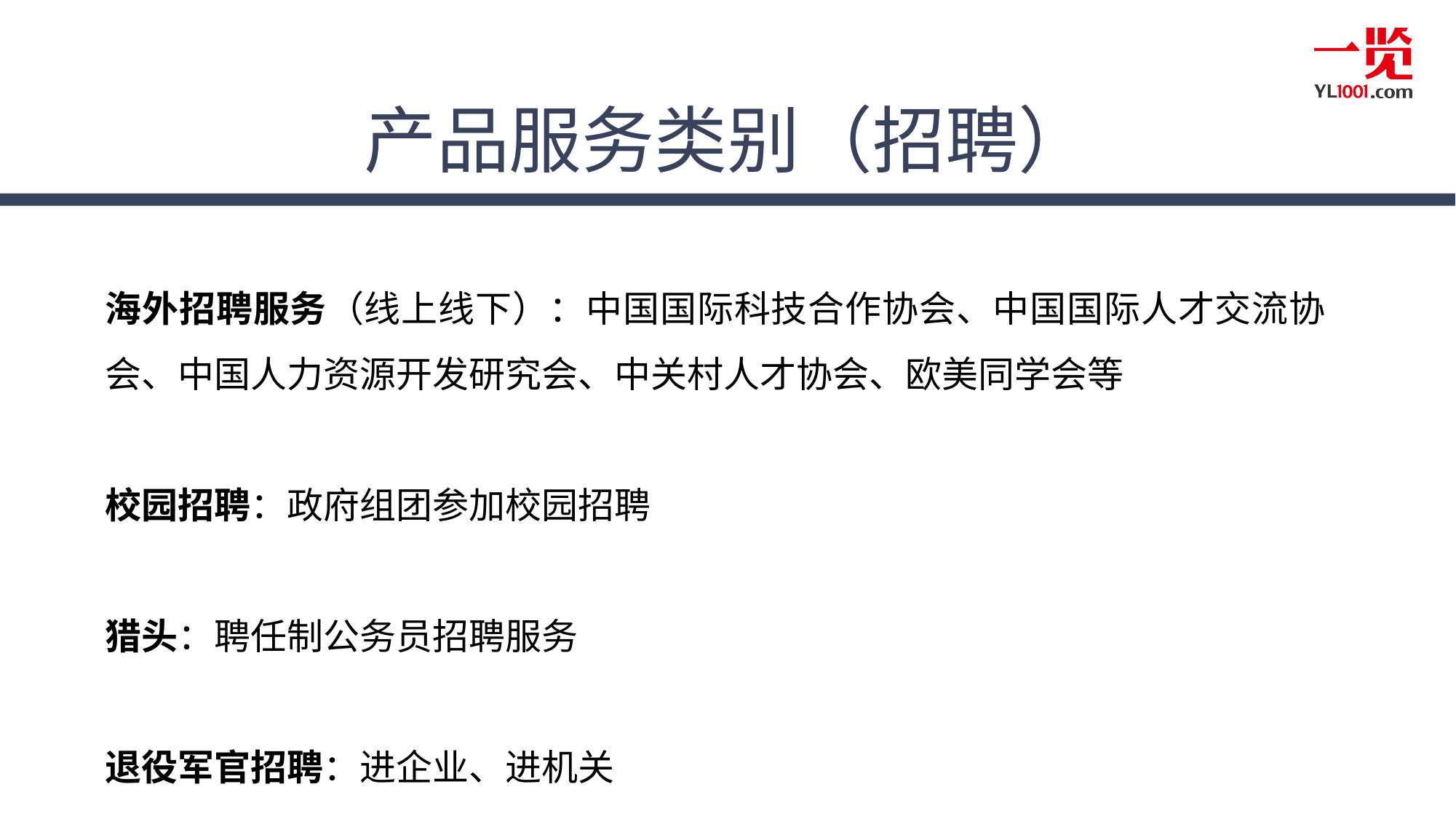

# 产品服务类别（招聘）

海外招聘服务（线上线下）：中国国际科技合作协会、中国国际人才交流协会、中国人力资源开发研究会、中关村人才协会、欧美同学会等

校园招聘：政府组团参加校园招聘

猎头：聘任制公务员招聘服务

退役军官招聘：进企业、进机关